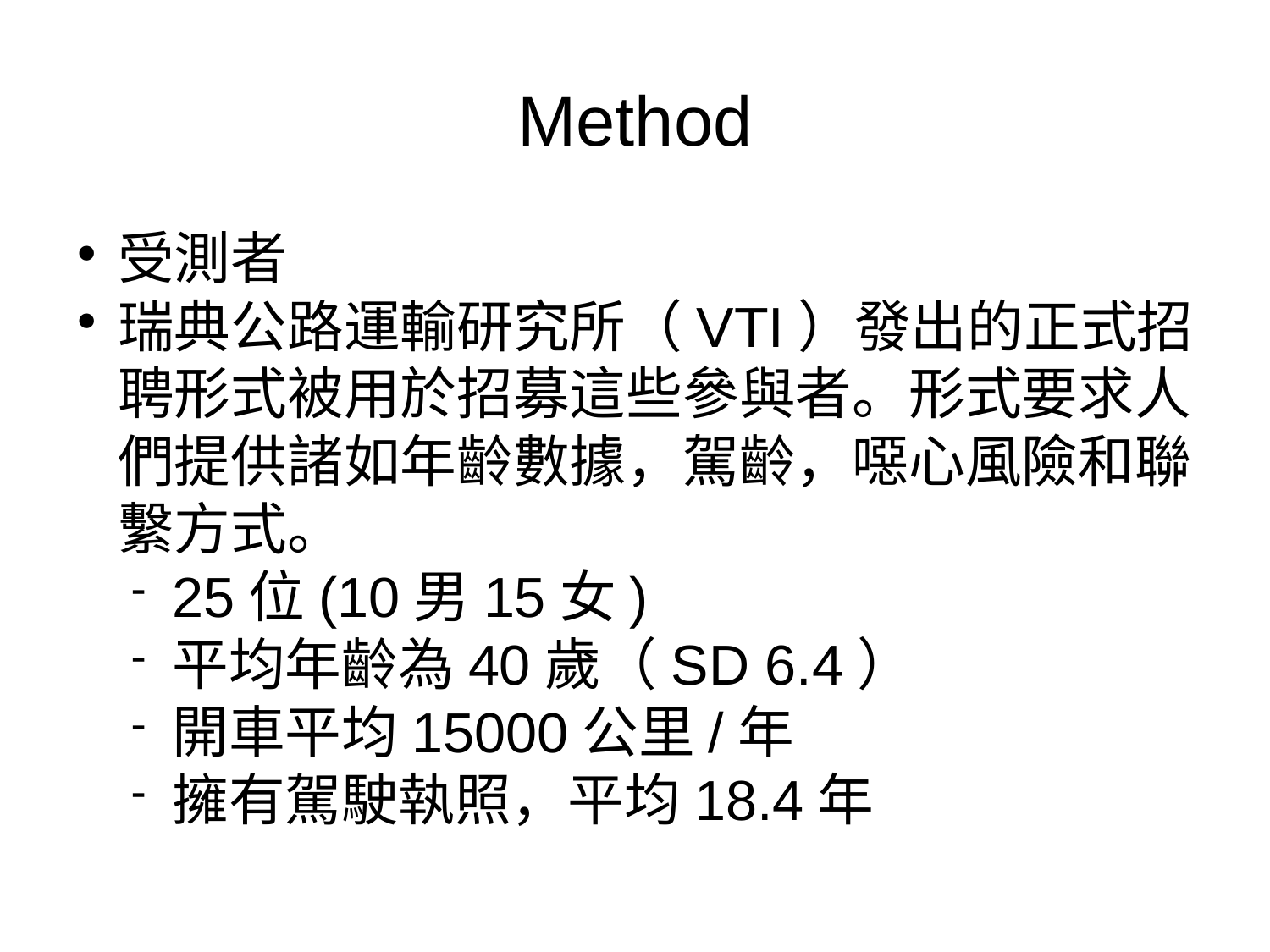

Method
受測者
瑞典公路運輸研究所（VTI）發出的正式招聘形式被用於招募這些參與者。形式要求人們提供諸如年齡數據，駕齡，噁心風險和聯繫方式。
25位(10男15女)
平均年齡為40歲（SD 6.4）
開車平均15000公里/年
擁有駕駛執照，平均18.4年